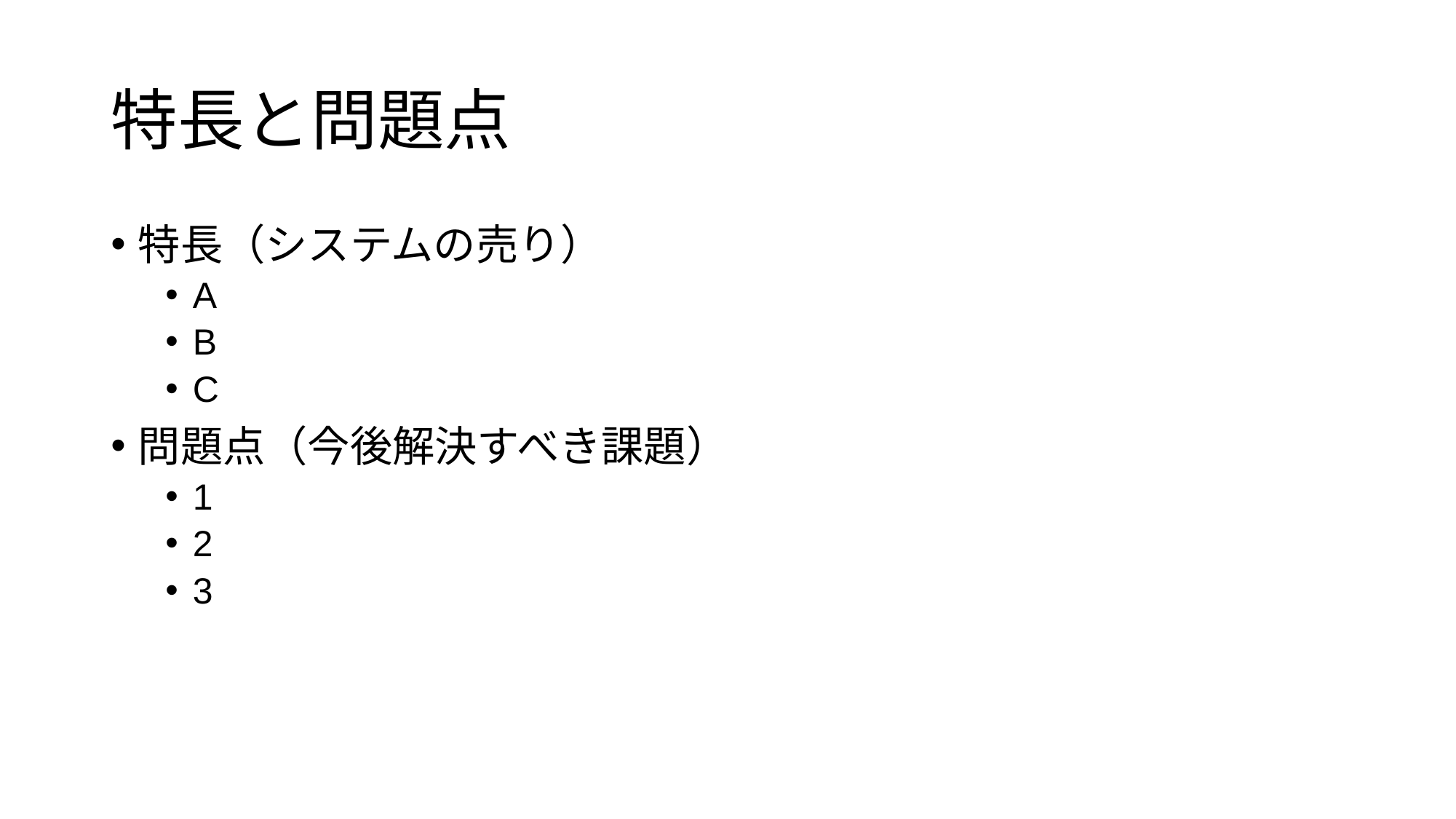

# 特長と問題点
特長（システムの売り）
A
B
C
問題点（今後解決すべき課題）
1
2
3